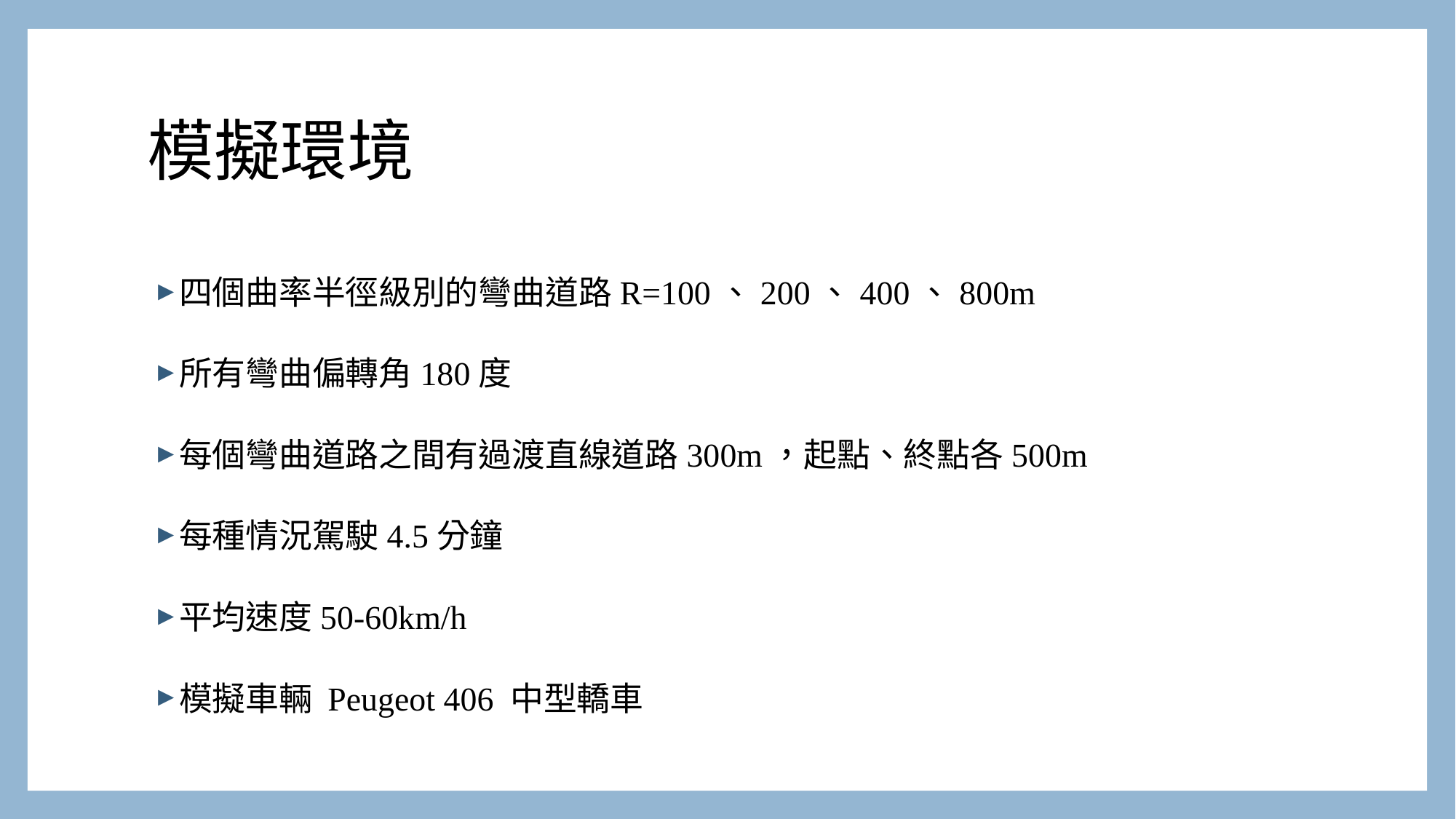

# 模擬環境
四個曲率半徑級別的彎曲道路R=100、200、400、800m
所有彎曲偏轉角180度
每個彎曲道路之間有過渡直線道路300m，起點、終點各500m
每種情況駕駛4.5分鐘
平均速度50-60km/h
模擬車輛 Peugeot 406 中型轎車